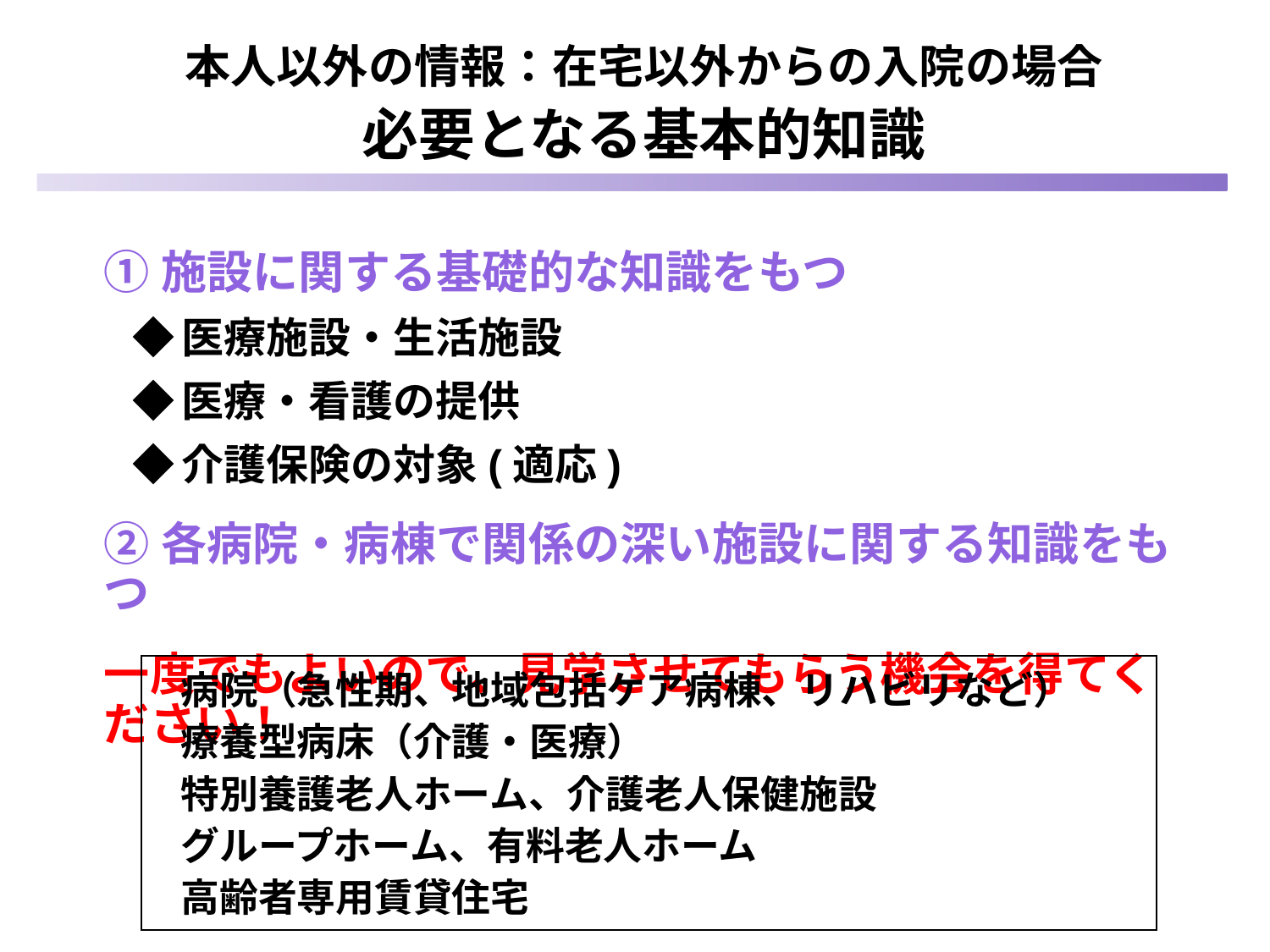

本人以外の情報：在宅以外からの入院の場合
必要となる基本的知識

①施設に関する基礎的な知識をもつ
   ◆ 医療施設・生活施設
   ◆ 医療・看護の提供
   ◆ 介護保険の対象(適応)
②各病院・病棟で関係の深い施設に関する知識をもつ
一度でもよいので、見学させてもらう機会を得てください！
  病院（急性期、地域包括ケア病棟、リハビリなど）
  療養型病床（介護・医療）
  特別養護老人ホーム、介護老人保健施設
  グループホーム、有料老人ホーム
  高齢者専用賃貸住宅